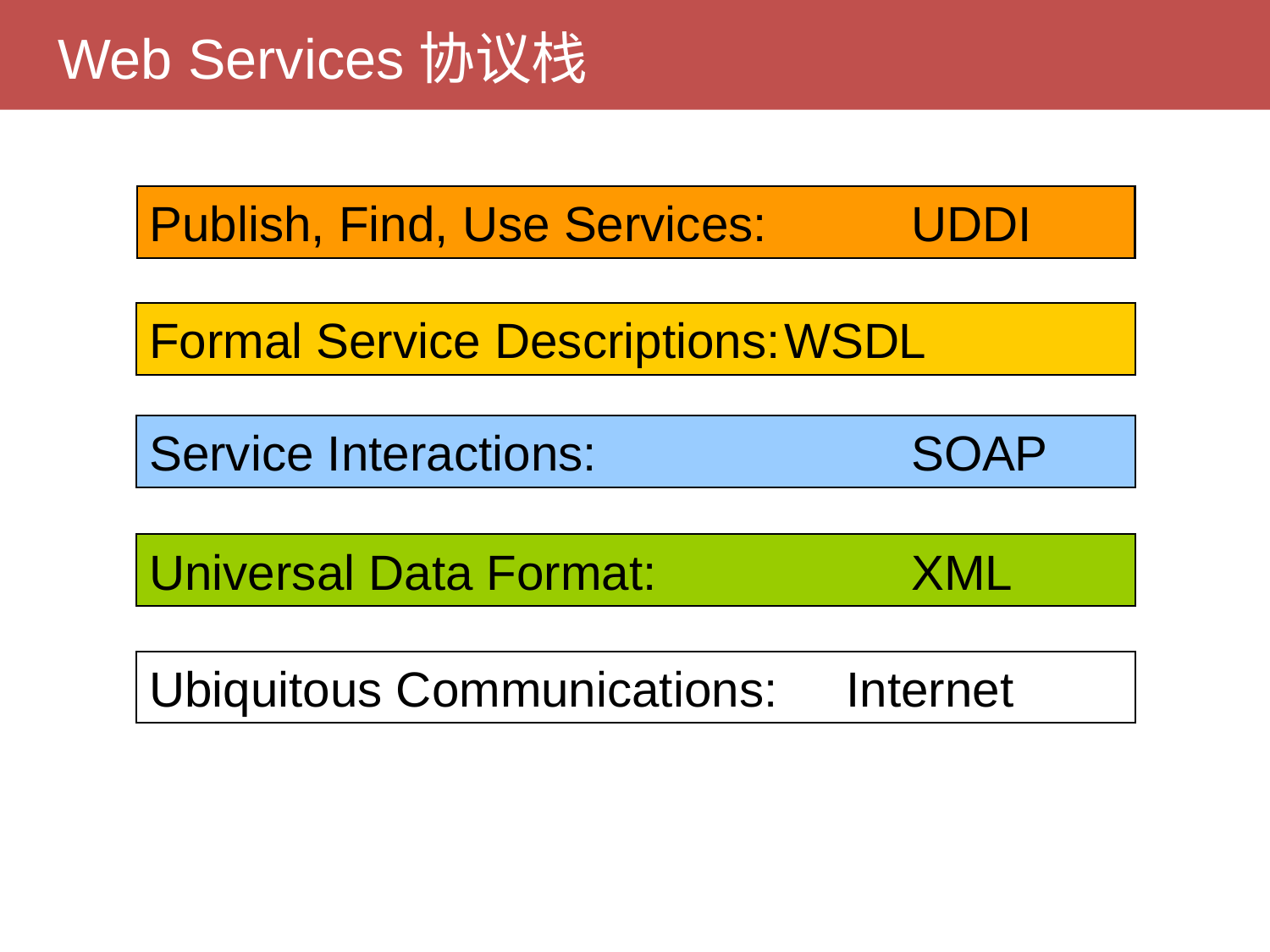

# Web Services协议栈
Publish, Find, Use Services:		UDDI
Formal Service Descriptions:	WSDL
Service Interactions:			SOAP
Universal Data Format:		XML
Ubiquitous Communications:     Internet